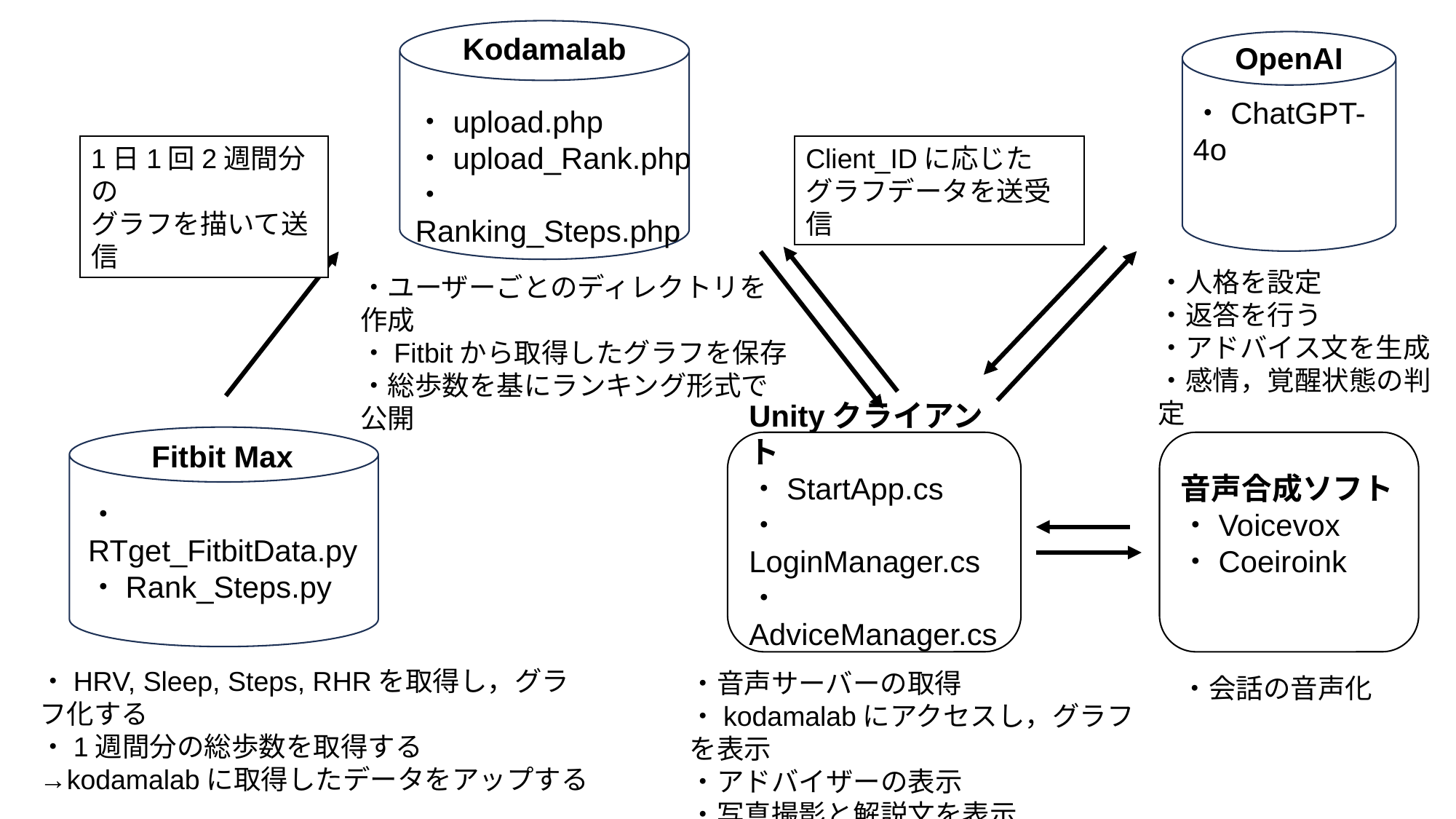

Kodamalab
・upload.php
・upload_Rank.php
・Ranking_Steps.php

OpenAI
・ChatGPT-4o
Client_IDに応じた
グラフデータを送受信
1日1回2週間分の
グラフを描いて送信
・人格を設定
・返答を行う
・アドバイス文を生成
・感情，覚醒状態の判定
・ユーザーごとのディレクトリを作成
・Fitbitから取得したグラフを保存
・総歩数を基にランキング形式で公開

Fitbit Max
・RTget_FitbitData.py
・Rank_Steps.py
・HRV, Sleep, Steps, RHRを取得し，グラフ化する
・1週間分の総歩数を取得する
→kodamalabに取得したデータをアップする
Unityクライアント
・StartApp.cs
・LoginManager.cs
・AdviceManager.cs

音声合成ソフト
・Voicevox
・Coeiroink

・音声サーバーの取得
・kodamalabにアクセスし，グラフを表示
・アドバイザーの表示
・写真撮影と解説文を表示
・会話の音声化